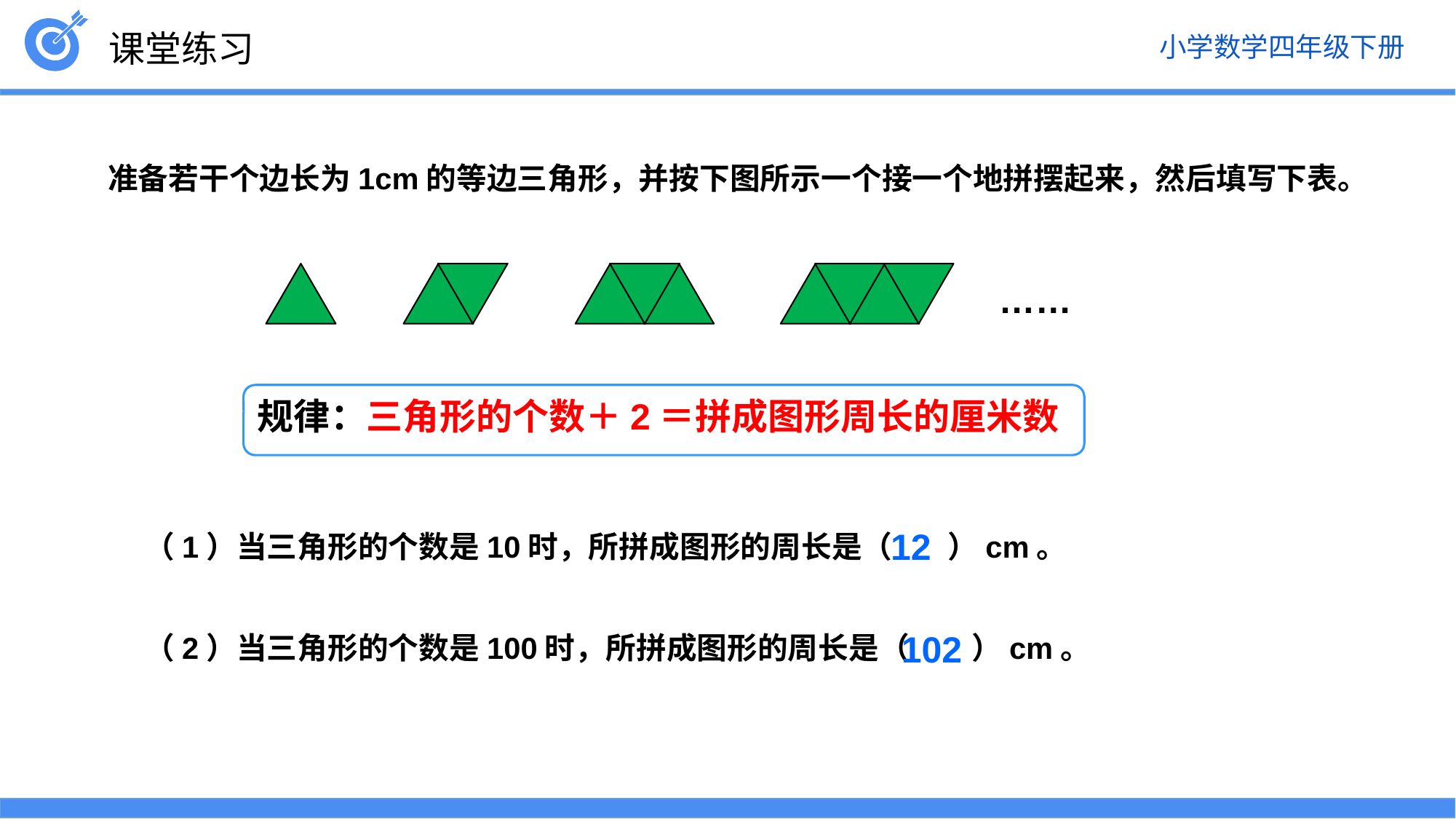

课堂练习
准备若干个边长为1cm的等边三角形，并按下图所示一个接一个地拼摆起来，然后填写下表。
……

规律：三角形的个数＋2＝拼成图形周长的厘米数
12
（1）当三角形的个数是10时，所拼成图形的周长是（        ）cm。
（2）当三角形的个数是100时，所拼成图形的周长是（         ）cm。
102